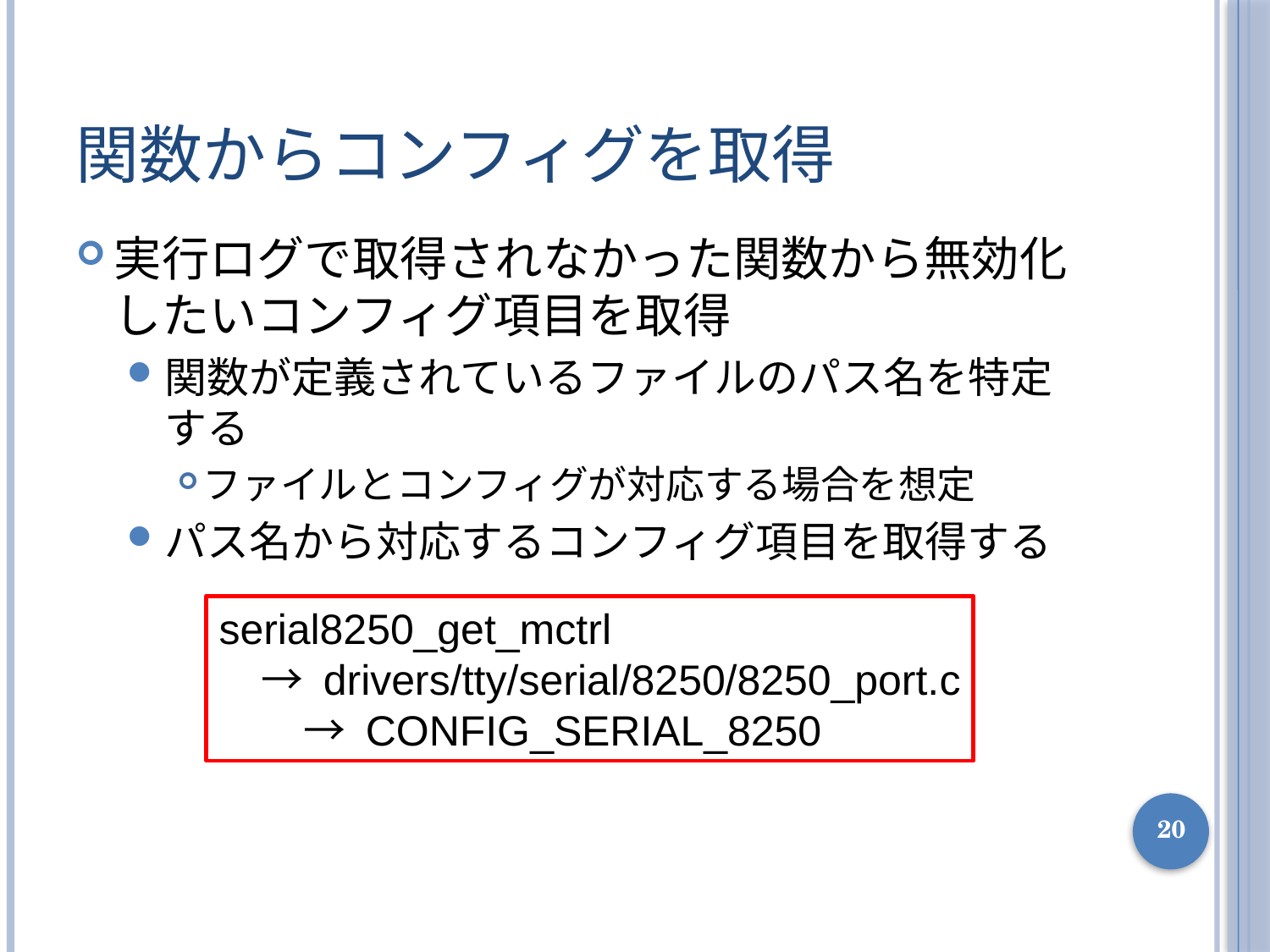

# 関数からコンフィグを取得
実行ログで取得されなかった関数から無効化したいコンフィグ項目を取得
関数が定義されているファイルのパス名を特定する
ファイルとコンフィグが対応する場合を想定
パス名から対応するコンフィグ項目を取得する
serial8250_get_mctrl
　→ drivers/tty/serial/8250/8250_port.c
　　→ CONFIG_SERIAL_8250
20